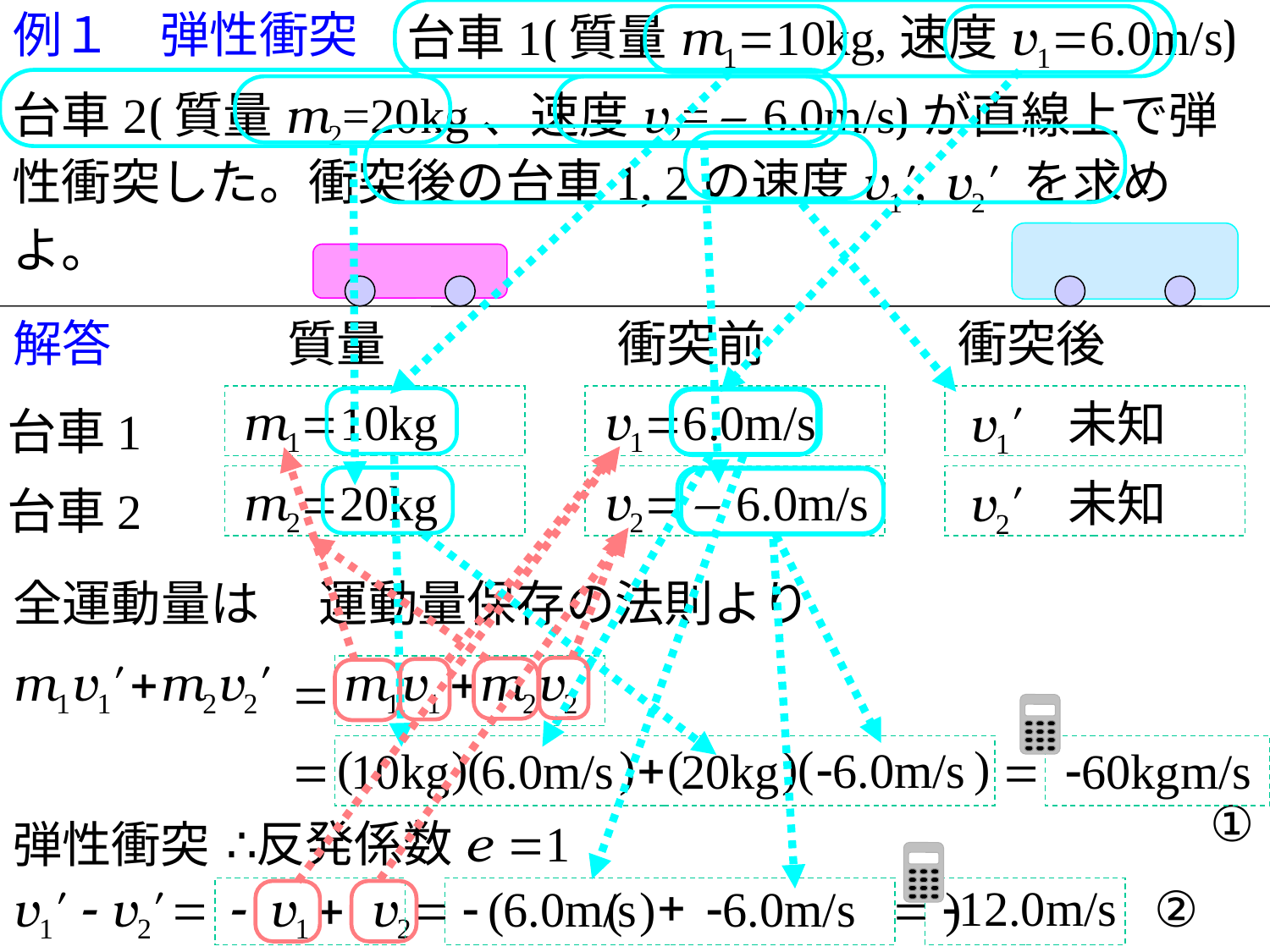

台車1(質量m1=10kg,速度v1=6.0m/s)
台車2(質量m2=20kg、速度v2= – 6.0m/s)が直線上で弾性衝突した。衝突後の台車1, 2の速度v1', v2'  を求めよ。
# 例１　弾性衝突

解答
質量
衝突前
衝突後
m1=10kg
v1=6.0m/s

v1'
未知

台車1

m2=20kg
v2= – 6.0m/s

v2'
未知

台車2

全運動量は
運動量保存の法則より
m1v1' +m2v2'
m1v1 +m2v2
=

(        )
(           )
(        )
(             )
+
−6.0m/s
=
10kg
6.0m/s
20kg
=
−60kgm/s

①
反発係数e =1
弾性衝突
∴

+
−12.0m/s
v1' − v2' =
− v1 + v2
=
−
(           )
6.0m/s
(             )
−6.0m/s
=
②